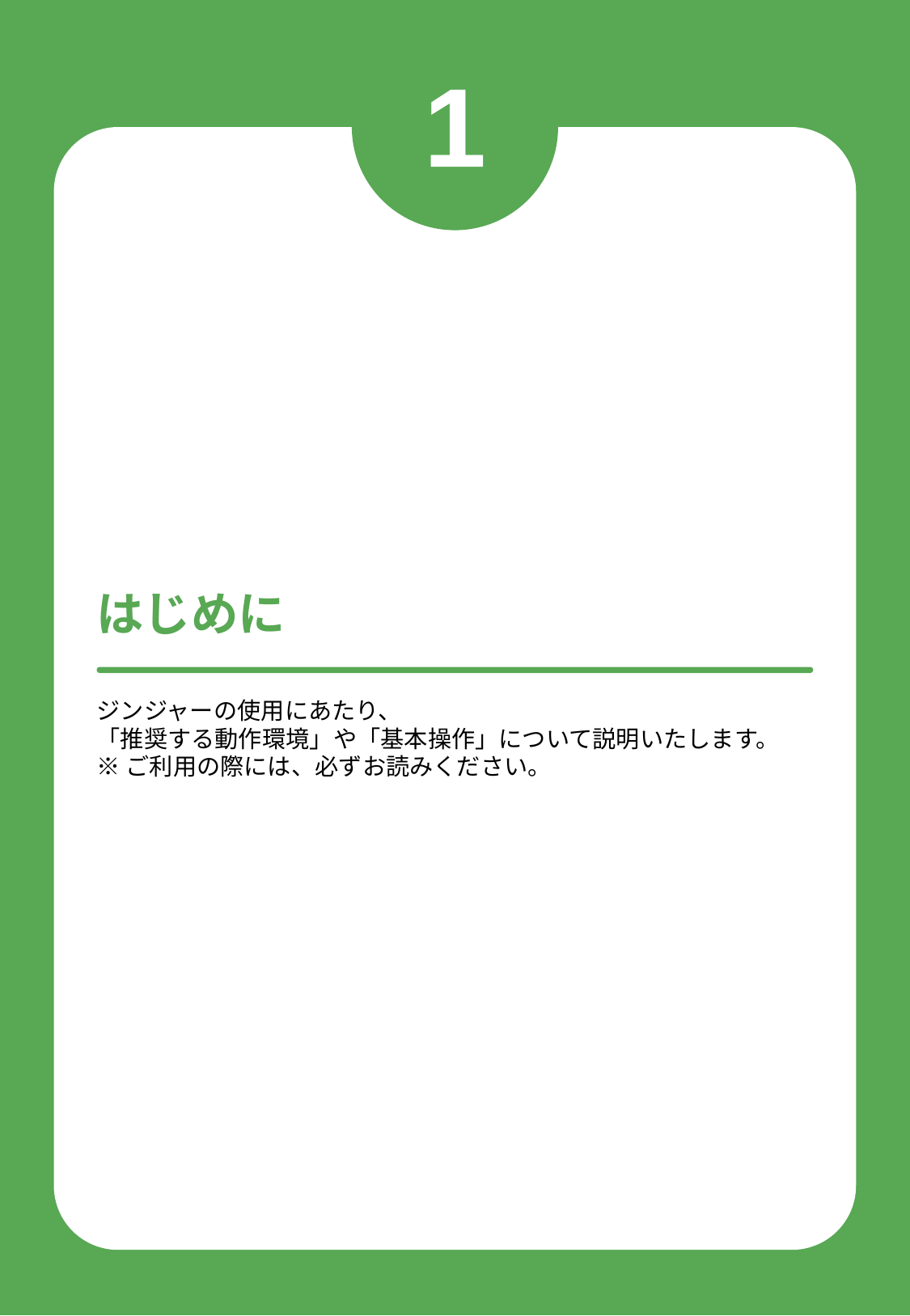

1

はじめに

ジンジャーの使用にあたり、
「推奨する動作環境」や「基本操作」について説明いたします。
※ご利用の際には、必ずお読みください。